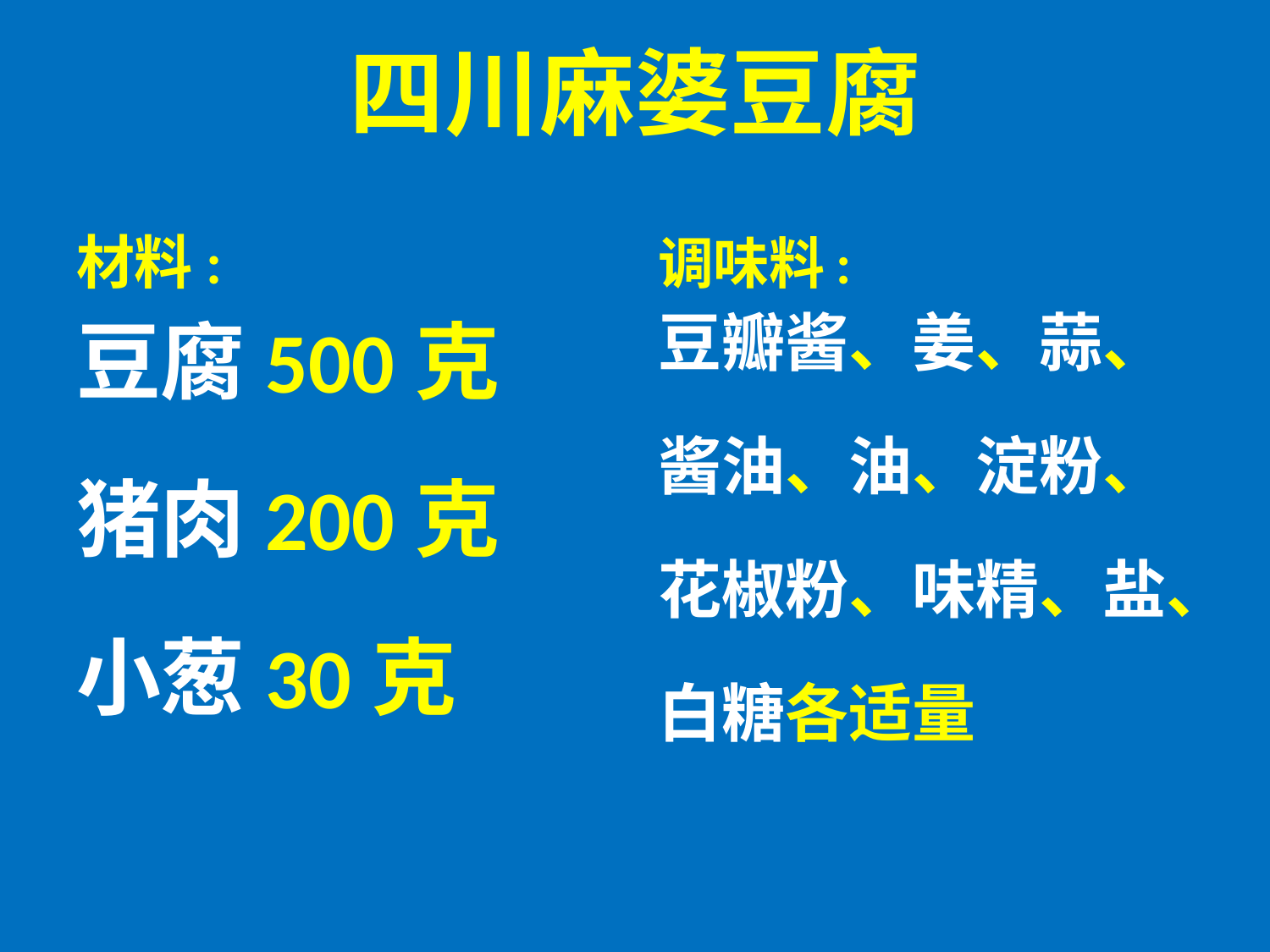

# 四川麻婆豆腐

材料:

调味料:

豆瓣酱、姜、蒜、

酱油、油、淀粉、

花椒粉、味精、盐、

白糖各适量

豆腐500克

猪肉200克

小葱30克